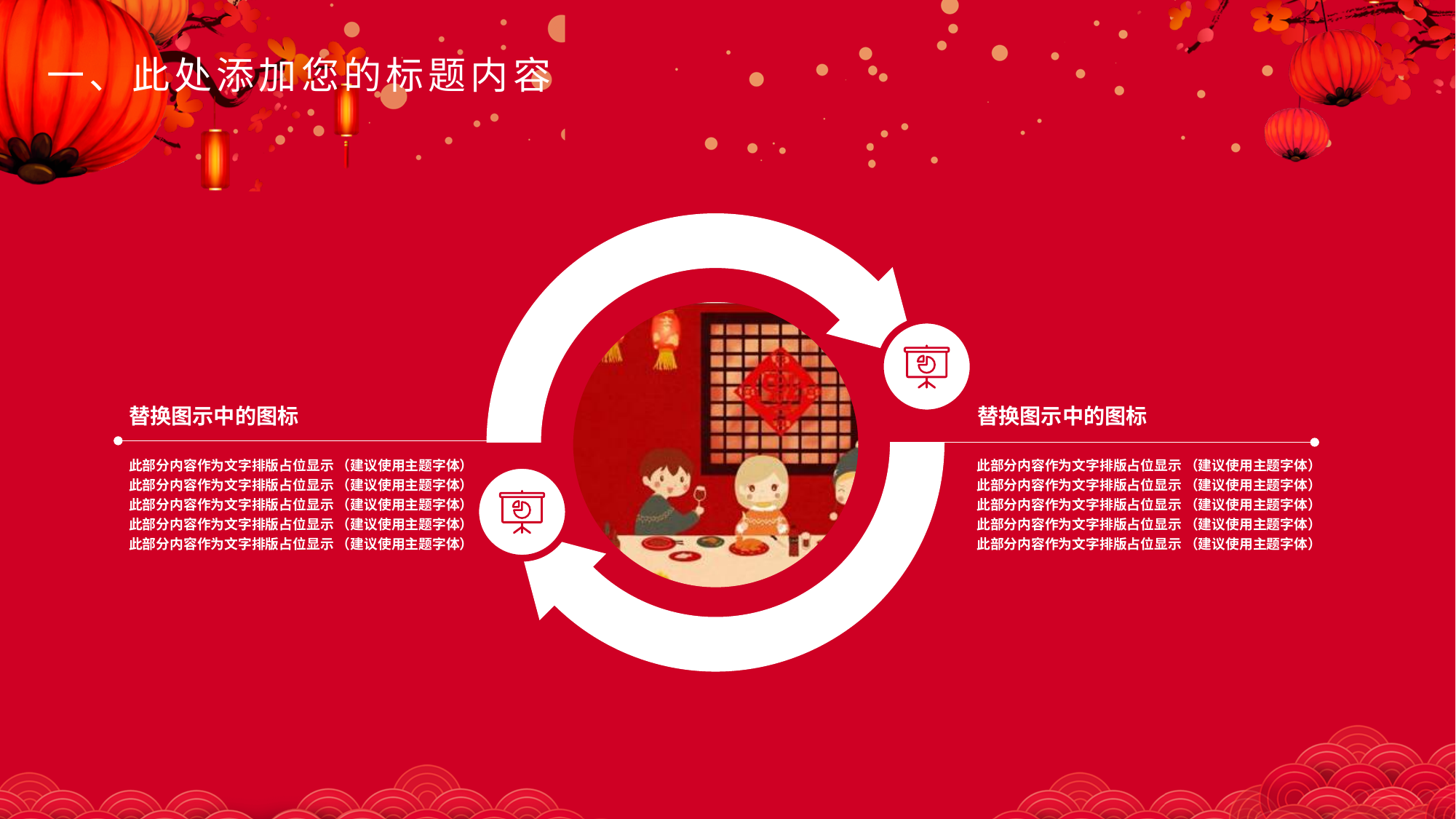

一、此处添加您的标题内容

替换图示中的图标
替换图示中的图标
此部分内容作为文字排版占位显示 （建议使用主题字体）
此部分内容作为文字排版占位显示 （建议使用主题字体）
此部分内容作为文字排版占位显示 （建议使用主题字体）
此部分内容作为文字排版占位显示 （建议使用主题字体）
此部分内容作为文字排版占位显示 （建议使用主题字体）
此部分内容作为文字排版占位显示 （建议使用主题字体）
此部分内容作为文字排版占位显示 （建议使用主题字体）
此部分内容作为文字排版占位显示 （建议使用主题字体）
此部分内容作为文字排版占位显示 （建议使用主题字体）
此部分内容作为文字排版占位显示 （建议使用主题字体）